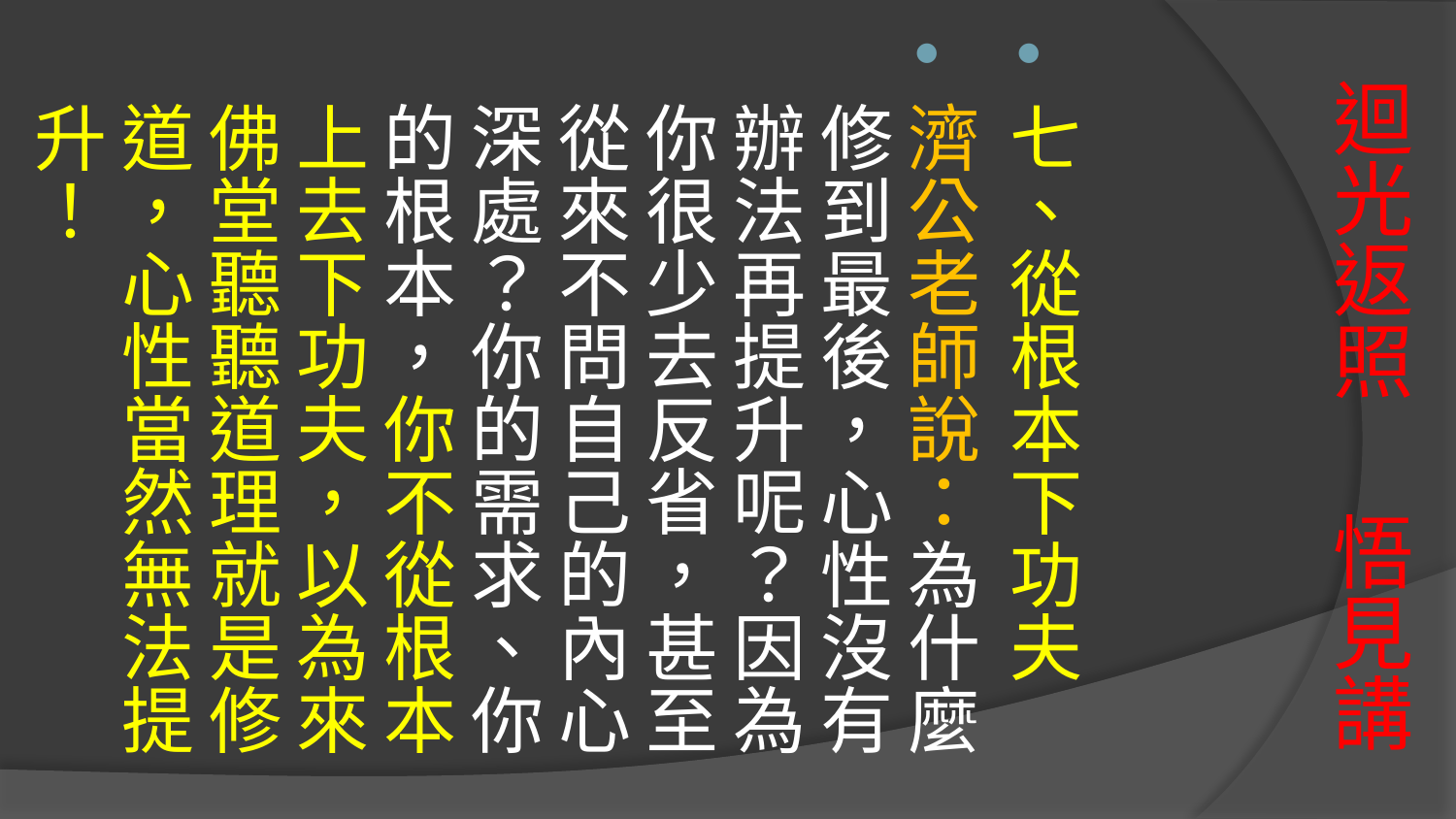

七、從根本下功夫
濟公老師說：為什麼修到最後，心性沒有辦法再提升呢？因為你很少去反省，甚至從來不問自己的內心深處？你的需求、你的根本，你不從根本上去下功夫，以為來佛堂聽聽道理就是修道，心性當然無法提升！
# 迴光返照      悟見講